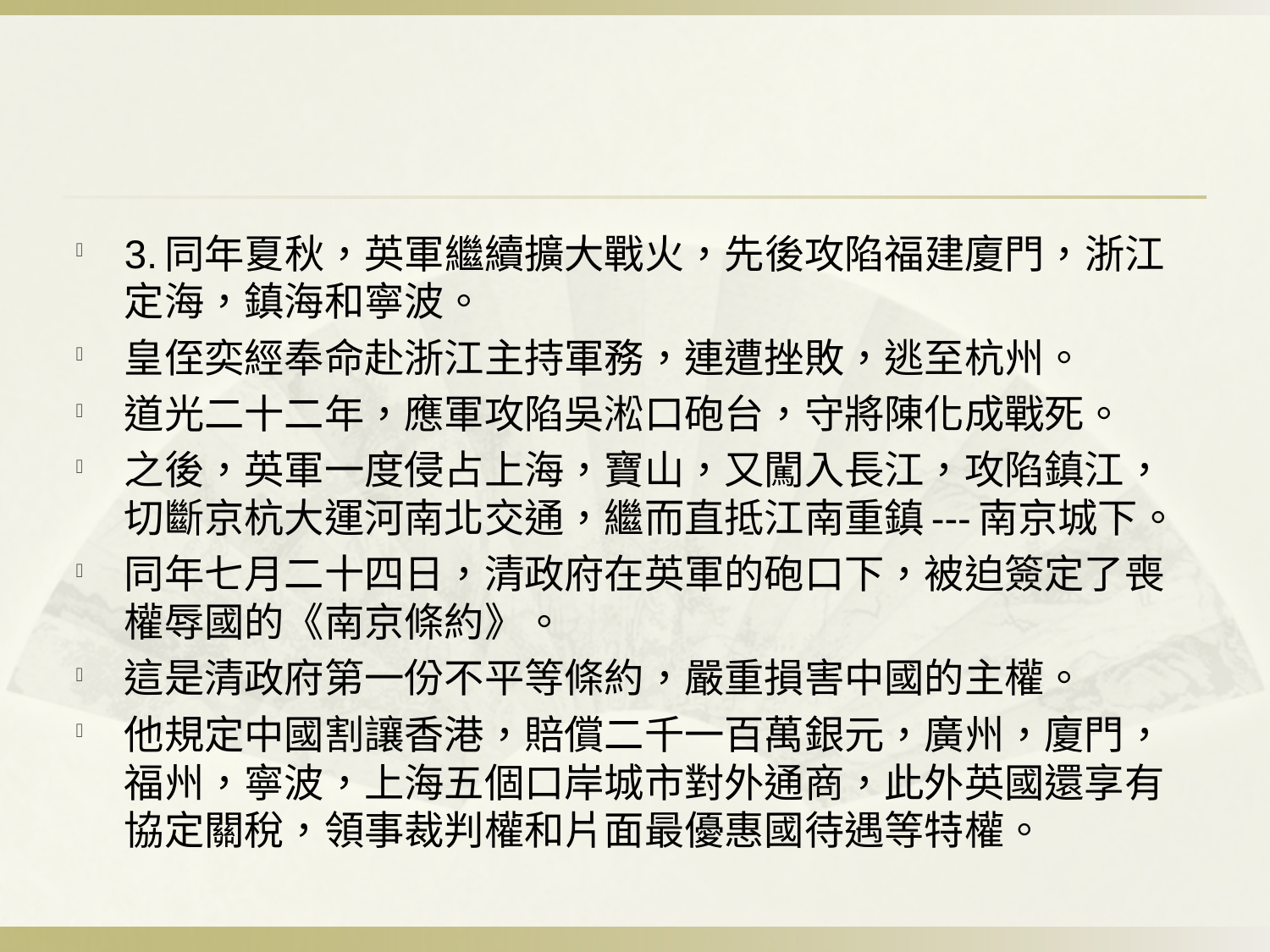

#
3.同年夏秋，英軍繼續擴大戰火，先後攻陷福建廈門，浙江定海，鎮海和寧波。
皇侄奕經奉命赴浙江主持軍務，連遭挫敗，逃至杭州。
道光二十二年，應軍攻陷吳淞口砲台，守將陳化成戰死。
之後，英軍一度侵占上海，寶山，又闖入長江，攻陷鎮江，切斷京杭大運河南北交通，繼而直抵江南重鎮---南京城下。
同年七月二十四日，清政府在英軍的砲口下，被迫簽定了喪權辱國的《南京條約》。
這是清政府第一份不平等條約，嚴重損害中國的主權。
他規定中國割讓香港，賠償二千一百萬銀元，廣州，廈門，福州，寧波，上海五個口岸城市對外通商，此外英國還享有協定關稅，領事裁判權和片面最優惠國待遇等特權。